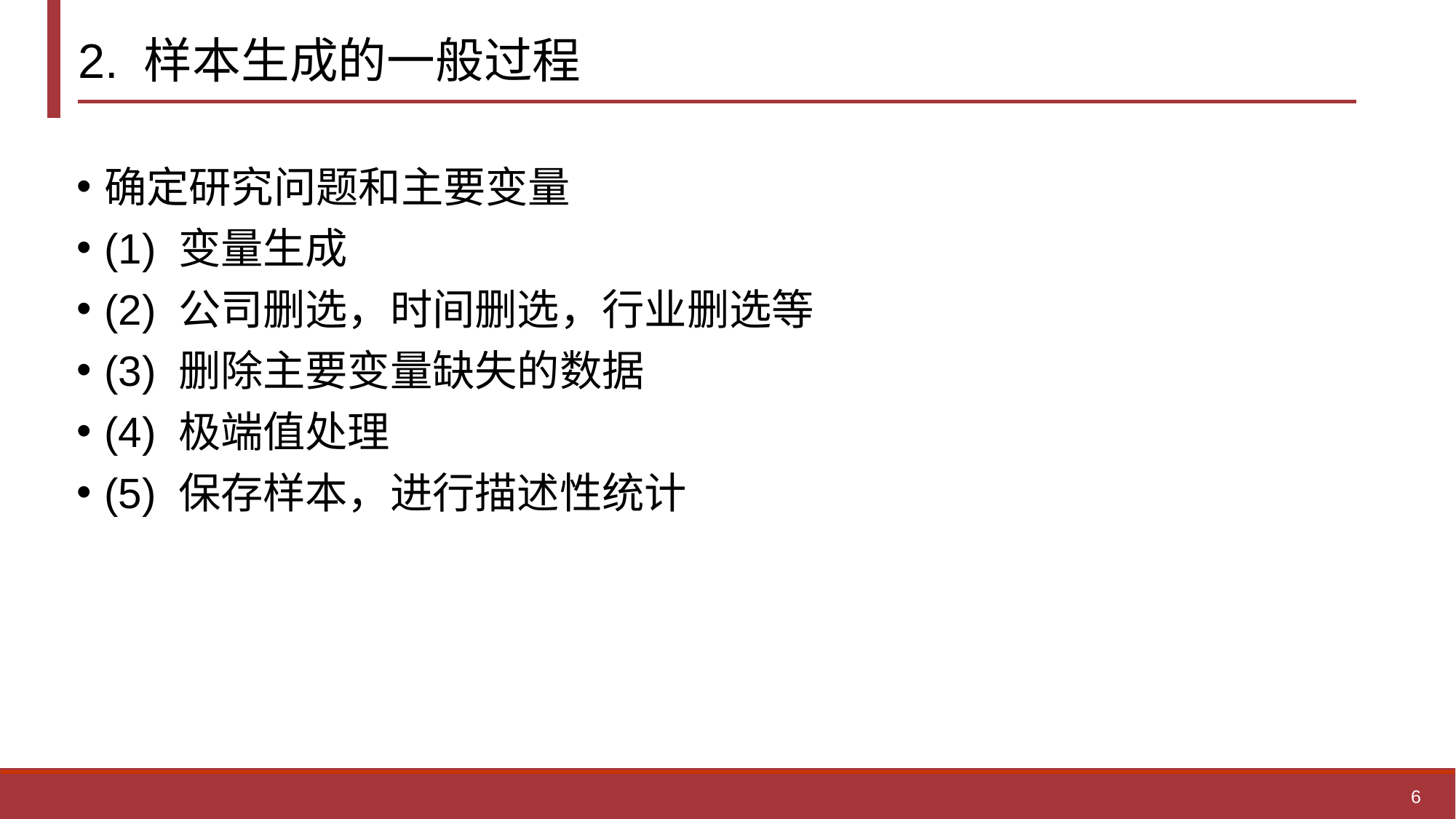

# 2. 样本生成的一般过程
确定研究问题和主要变量
(1) 变量生成
(2) 公司删选，时间删选，行业删选等
(3) 删除主要变量缺失的数据
(4) 极端值处理
(5) 保存样本，进行描述性统计

6